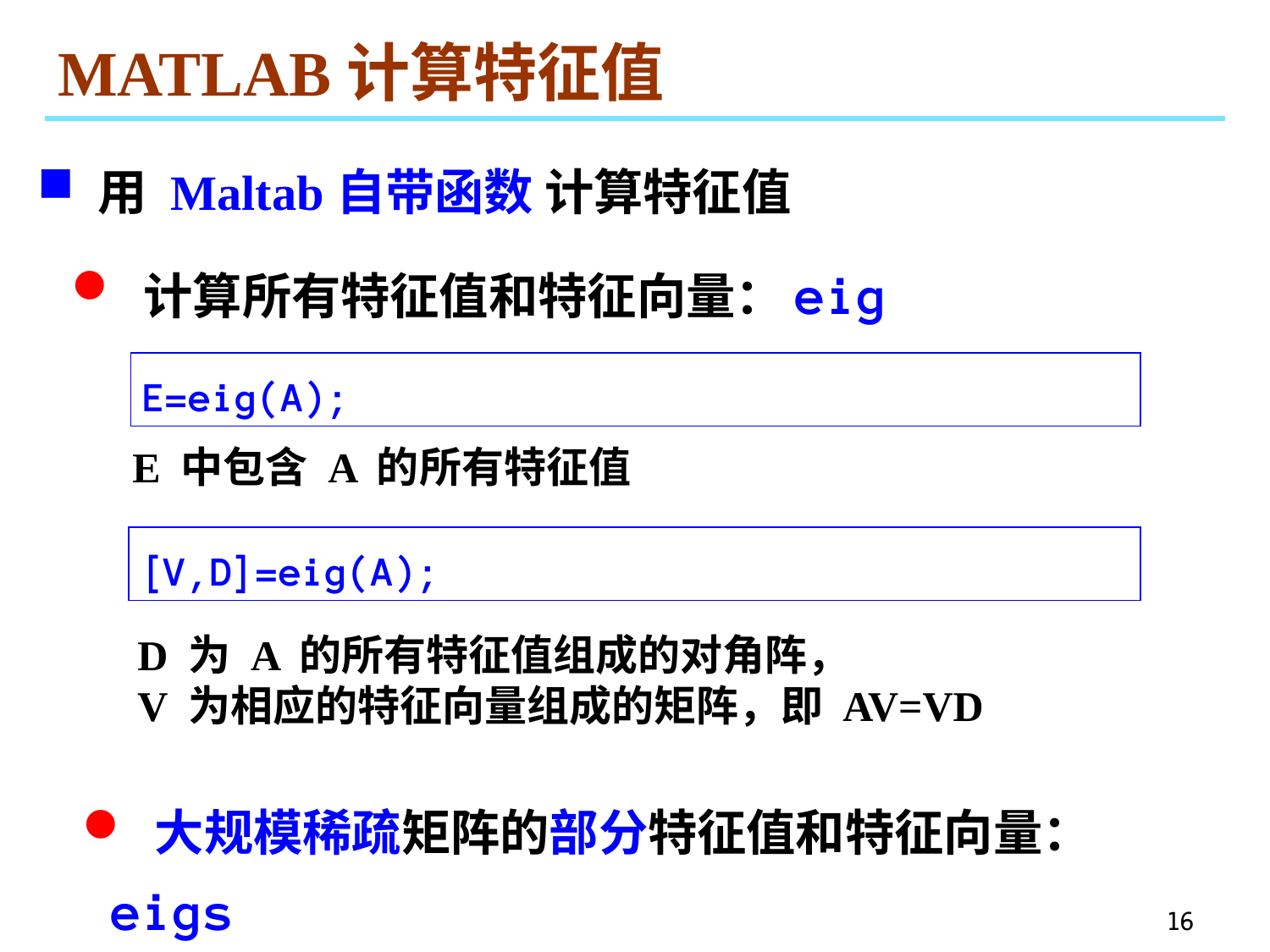

# MATLAB计算特征值
 用 Maltab自带函数 计算特征值
 计算所有特征值和特征向量：eig
E=eig(A);
E 中包含 A 的所有特征值
[V,D]=eig(A);
D 为 A 的所有特征值组成的对角阵，
V 为相应的特征向量组成的矩阵，即 AV=VD
 大规模稀疏矩阵的部分特征值和特征向量：eigs
16